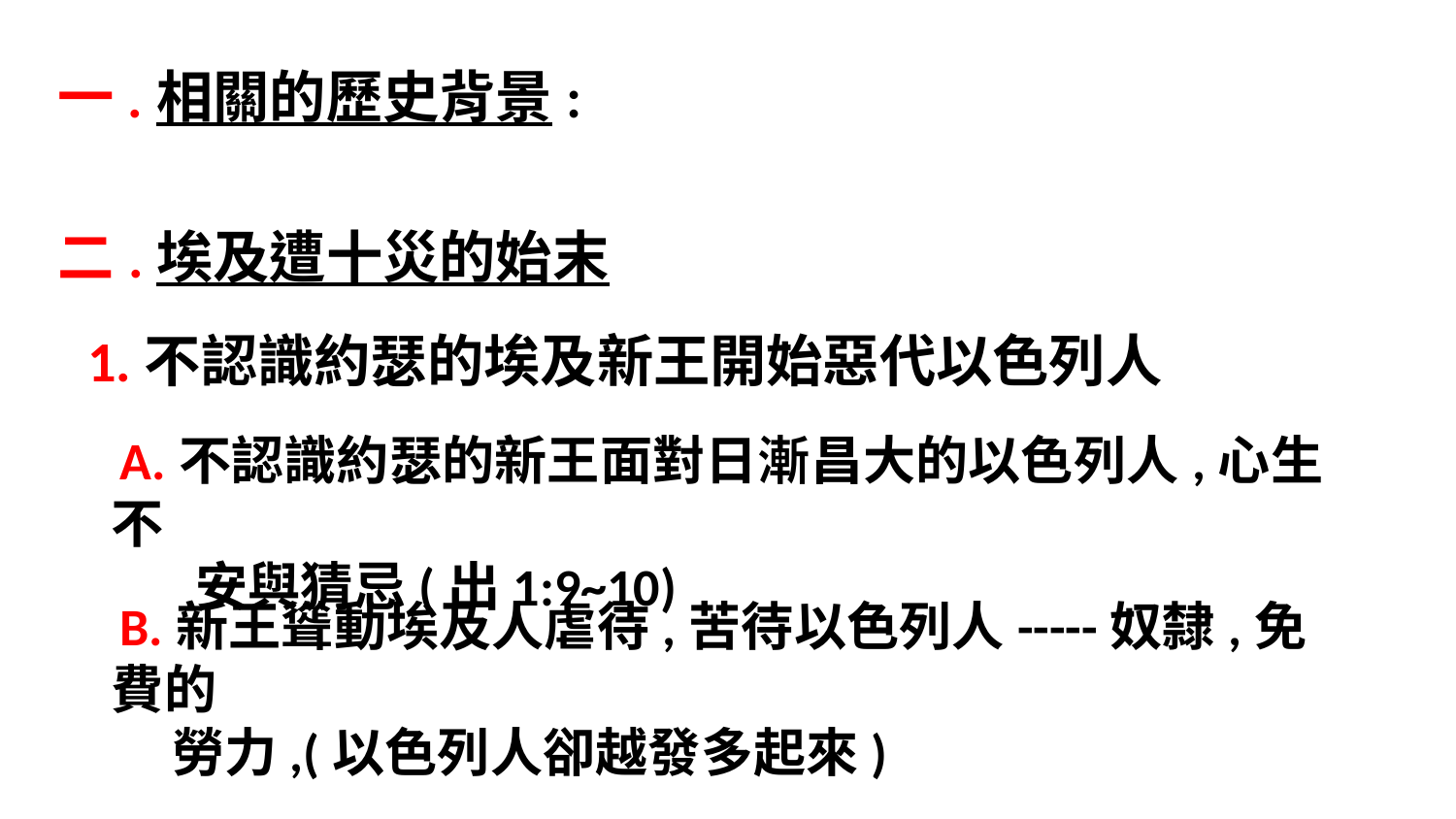

一.相關的歷史背景:
二.埃及遭十災的始末
1.不認識約瑟的埃及新王開始惡代以色列人
 A.不認識約瑟的新王面對日漸昌大的以色列人,心生不
      安與猜忌(出1:9~10)
 B.新王聳動埃及人虐待,苦待以色列人-----奴隸,免費的
    勞力,(以色列人卻越發多起來)